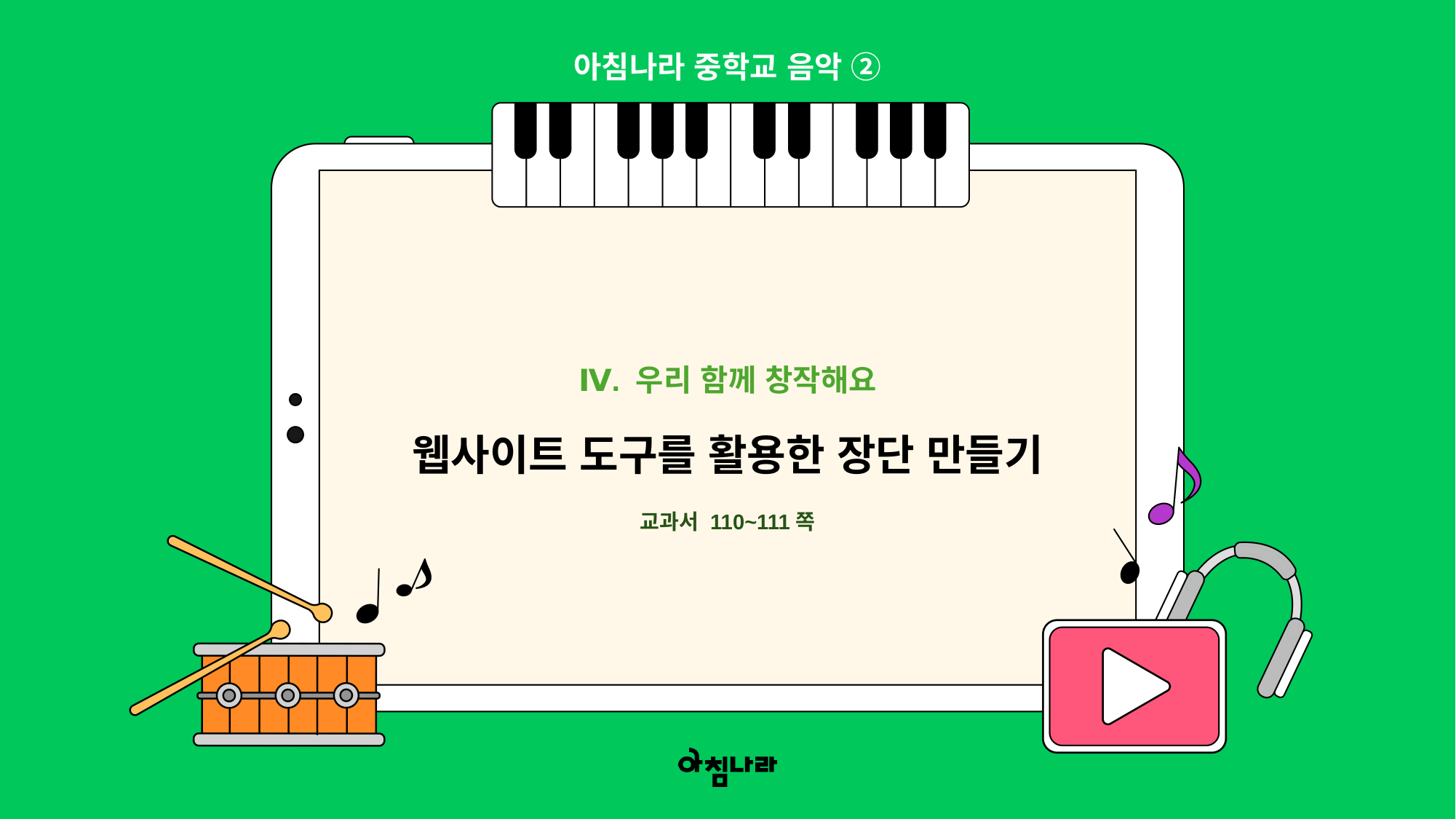

아침나라 중학교 음악 ②
Ⅳ. 우리 함께 창작해요
웹사이트 도구를 활용한 장단 만들기
교과서 110~111쪽